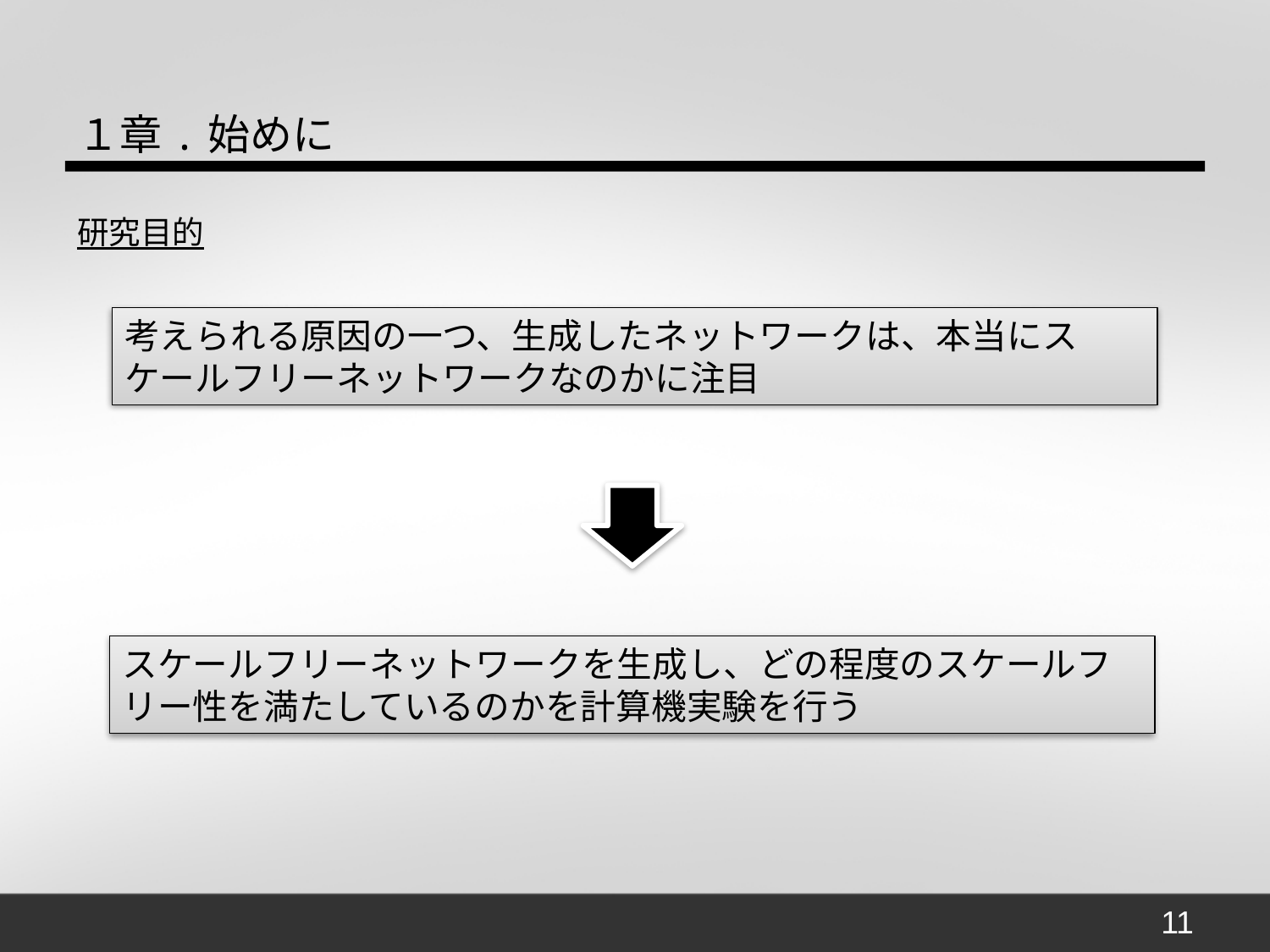

１章.始めに
研究目的
考えられる原因の一つ、生成したネットワークは、本当にスケールフリーネットワークなのかに注目

スケールフリーネットワークを生成し、どの程度のスケールフリー性を満たしているのかを計算機実験を行う
11